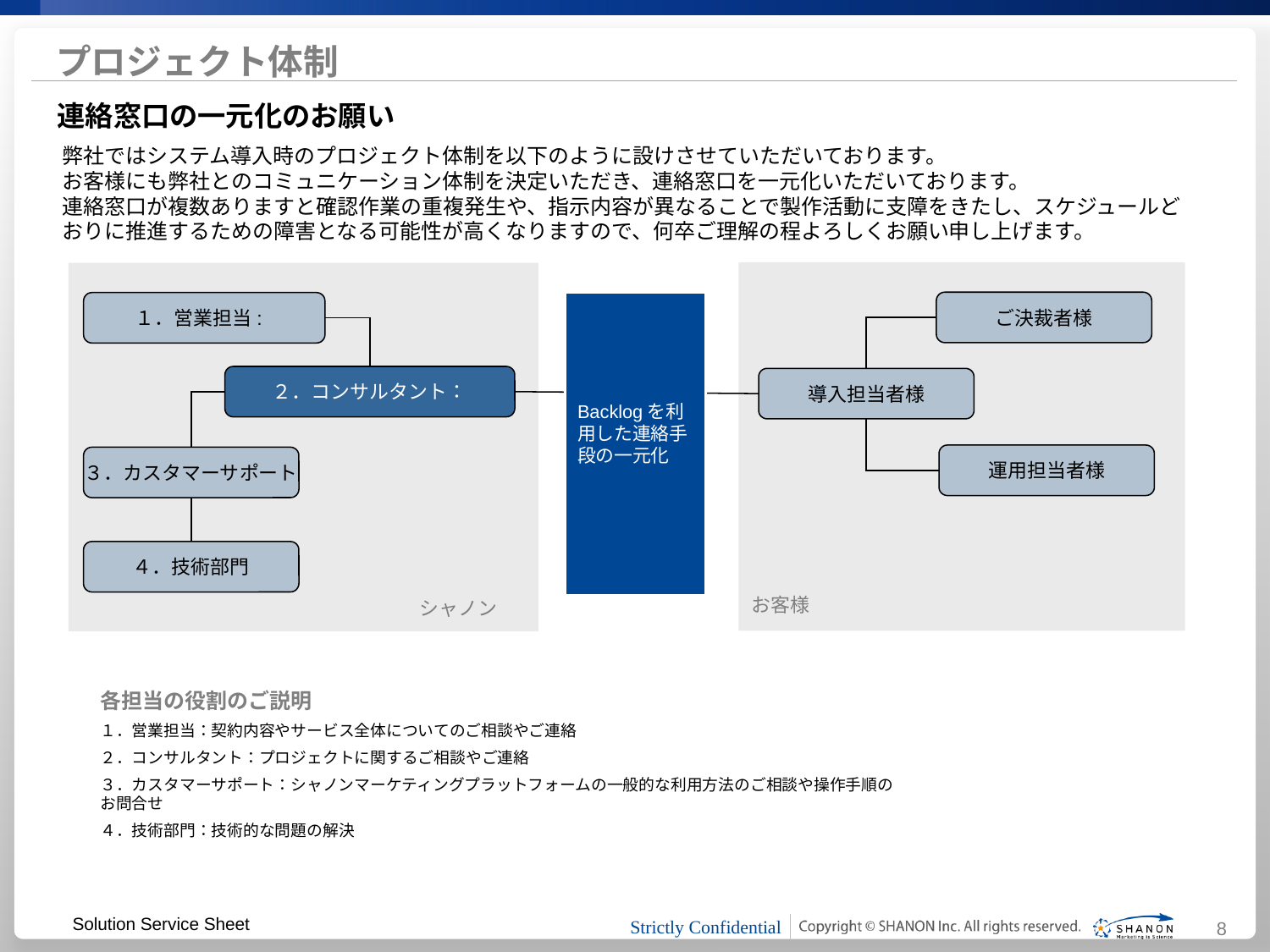

# プロジェクト体制
連絡窓口の一元化のお願い
弊社ではシステム導入時のプロジェクト体制を以下のように設けさせていただいております。
お客様にも弊社とのコミュニケーション体制を決定いただき、連絡窓口を一元化いただいております。
連絡窓口が複数ありますと確認作業の重複発生や、指示内容が異なることで製作活動に支障をきたし、スケジュールどおりに推進するための障害となる可能性が高くなりますので、何卒ご理解の程よろしくお願い申し上げます。

ご決裁者様
１．営業担当:
Backlogを利用した連絡手段の一元化

２．コンサルタント：
導入担当者様
運用担当者様
３．カスタマーサポート
４．技術部門
お客様
シャノン
各担当の役割のご説明
１．営業担当：契約内容やサービス全体についてのご相談やご連絡
２．コンサルタント：プロジェクトに関するご相談やご連絡
３．カスタマーサポート：シャノンマーケティングプラットフォームの一般的な利用方法のご相談や操作手順のお問合せ
４．技術部門：技術的な問題の解決
8